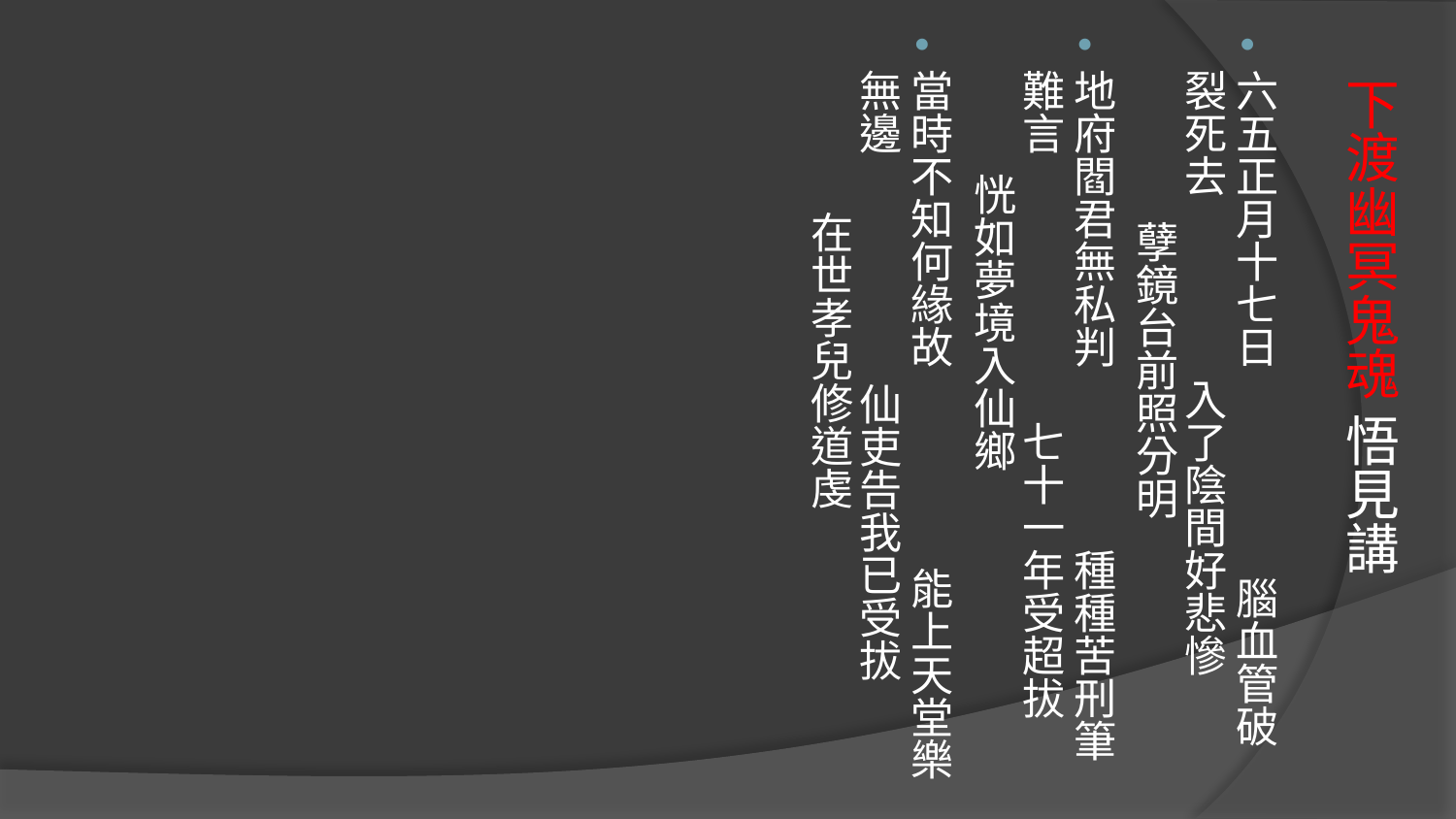

六五正月十七日                      腦血管破裂死去                   入了陰間好悲慘                            孽鏡台前照分明
地府閻君無私判                   種種苦刑筆難言                            七十一年受超拔                  恍如夢境入仙鄉
當時不知何緣故                     能上天堂樂無邊                        仙吏告我已受拔                          在世孝兒修道虔

# 下渡幽冥鬼魂 悟見講